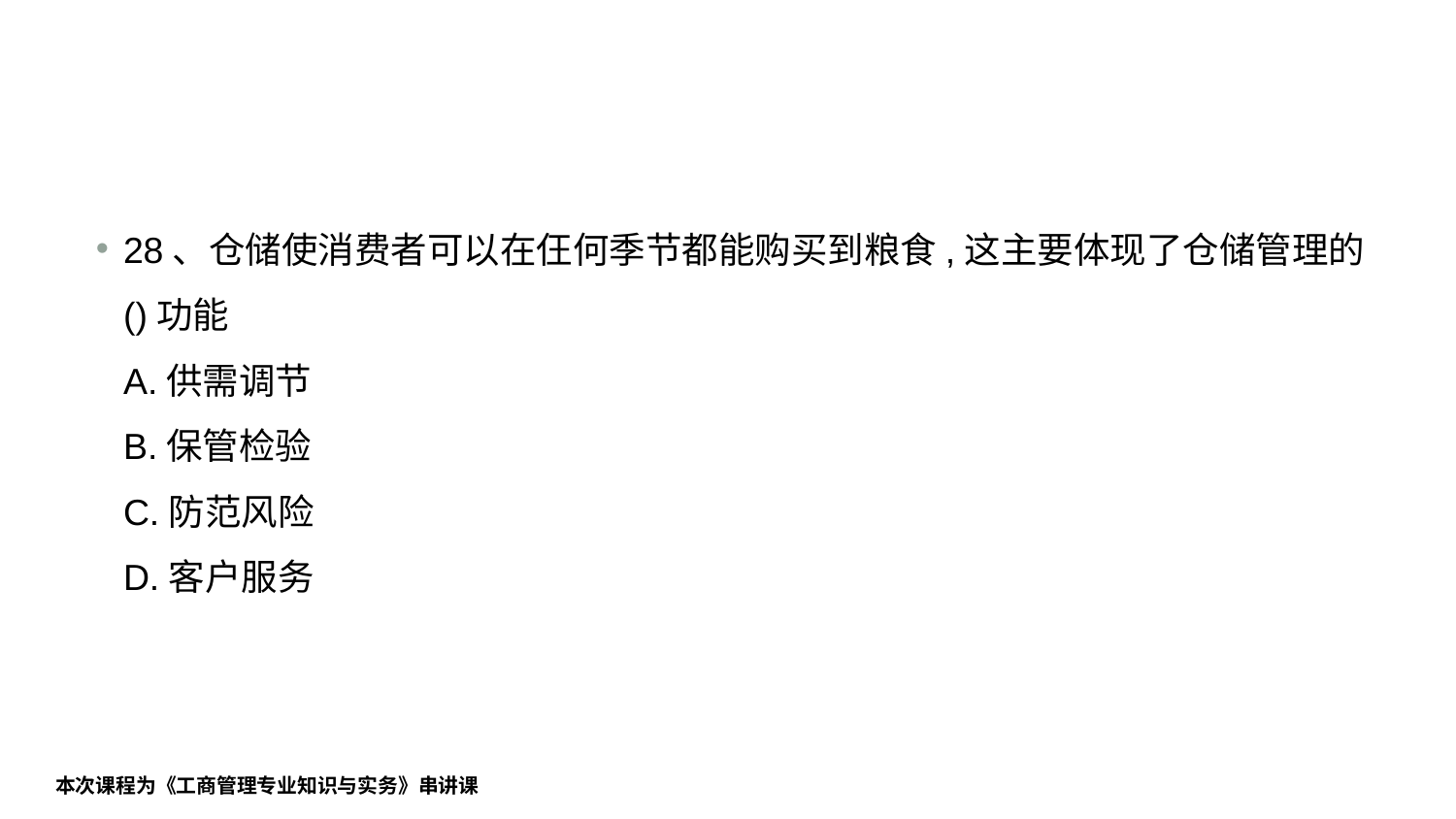

#

28、仓储使消费者可以在仼何季节都能购买到粮食,这主要体现了仓储管理的()功能
A.供需调节
B.保管检验
C.防范风险
D.客户服务